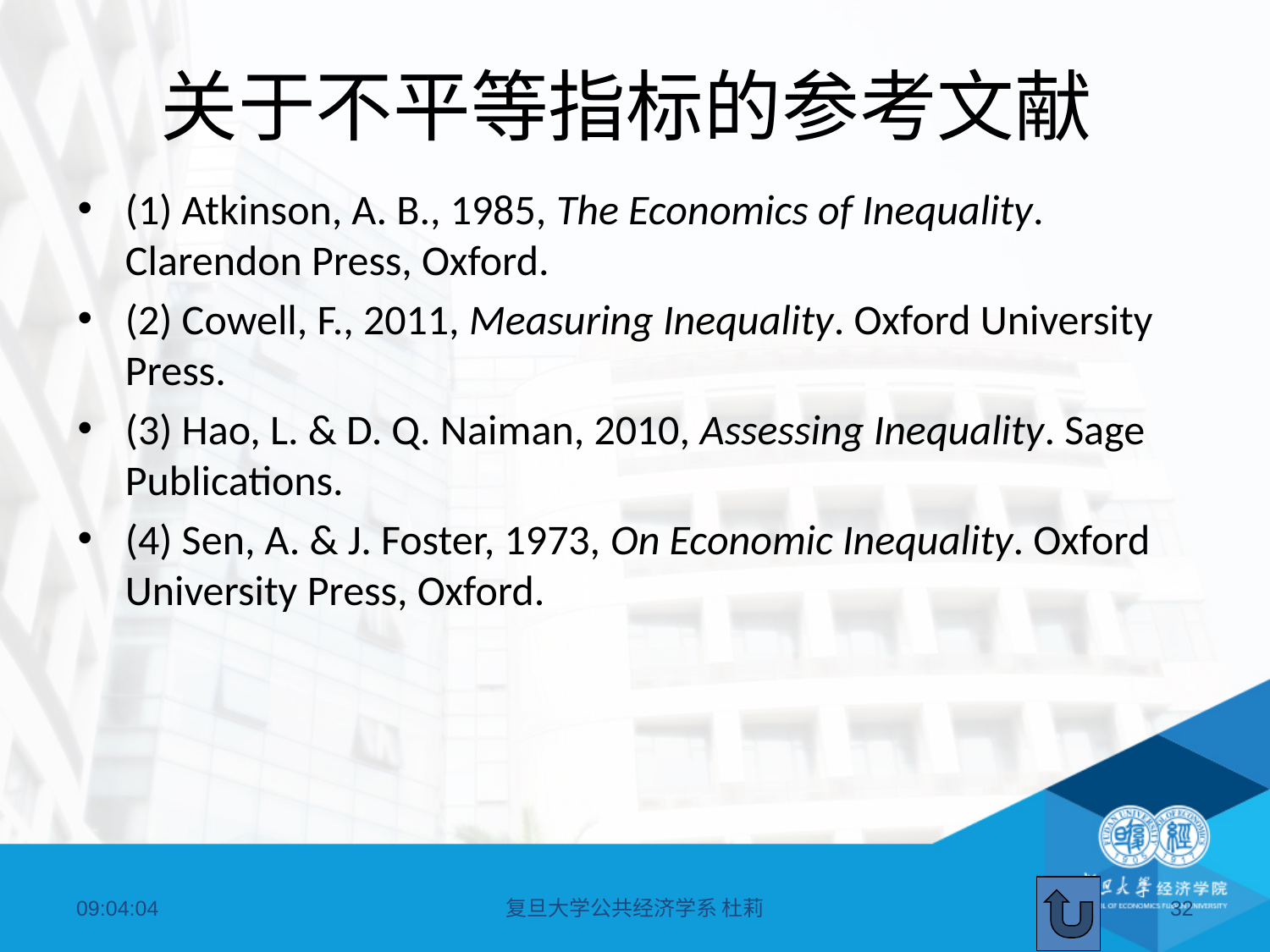

# 关于不平等指标的参考文献
(1) Atkinson, A. B., 1985, The Economics of Inequality. Clarendon Press, Oxford.
(2) Cowell, F., 2011, Measuring Inequality. Oxford University Press.
(3) Hao, L. & D. Q. Naiman, 2010, Assessing Inequality. Sage Publications.
(4) Sen, A. & J. Foster, 1973, On Economic Inequality. Oxford University Press, Oxford.

09:04:04
复旦大学公共经济学系 杜莉
32